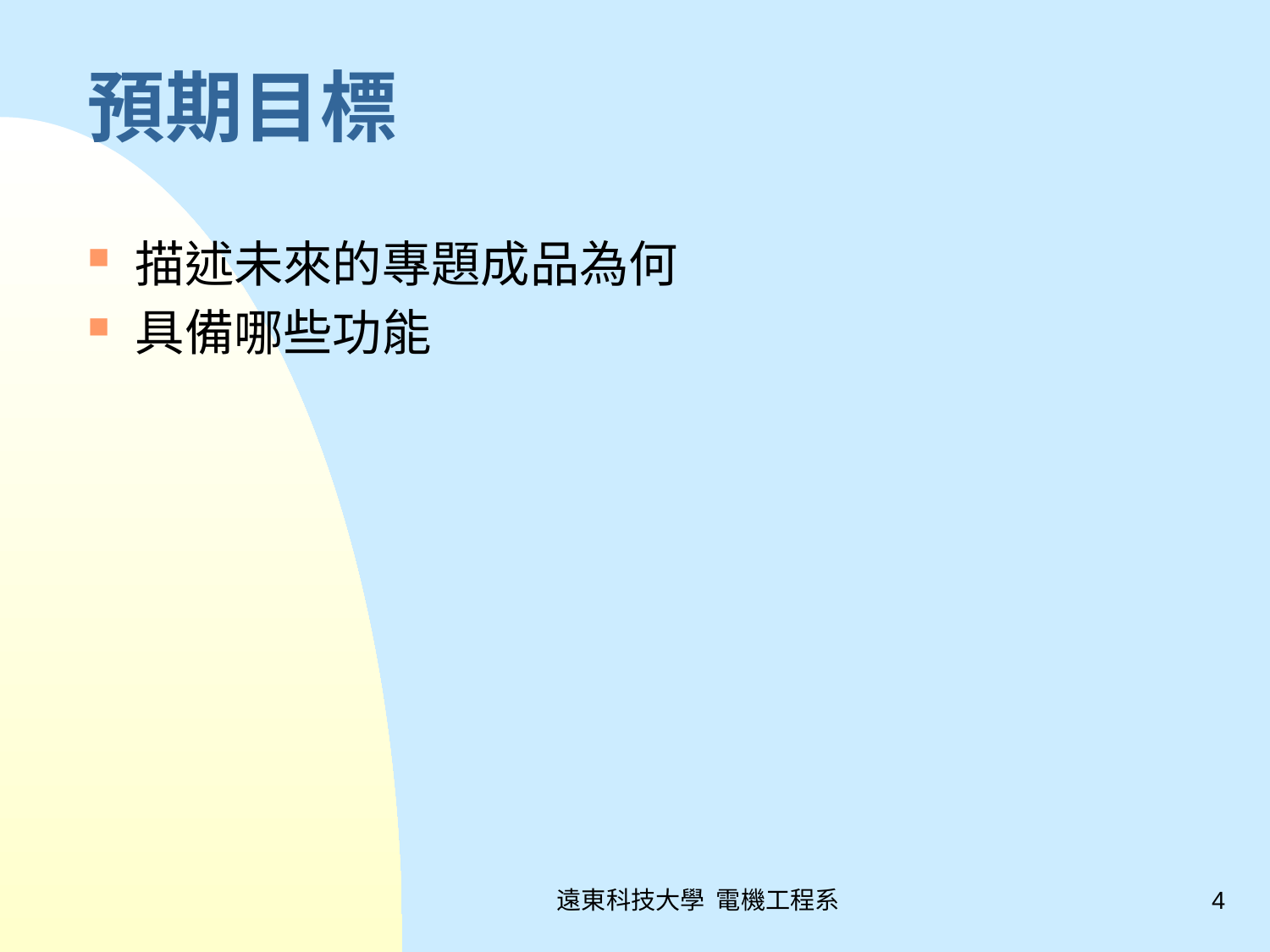

# 預期目標
描述未來的專題成品為何
具備哪些功能
遠東科技大學  電機工程系
4